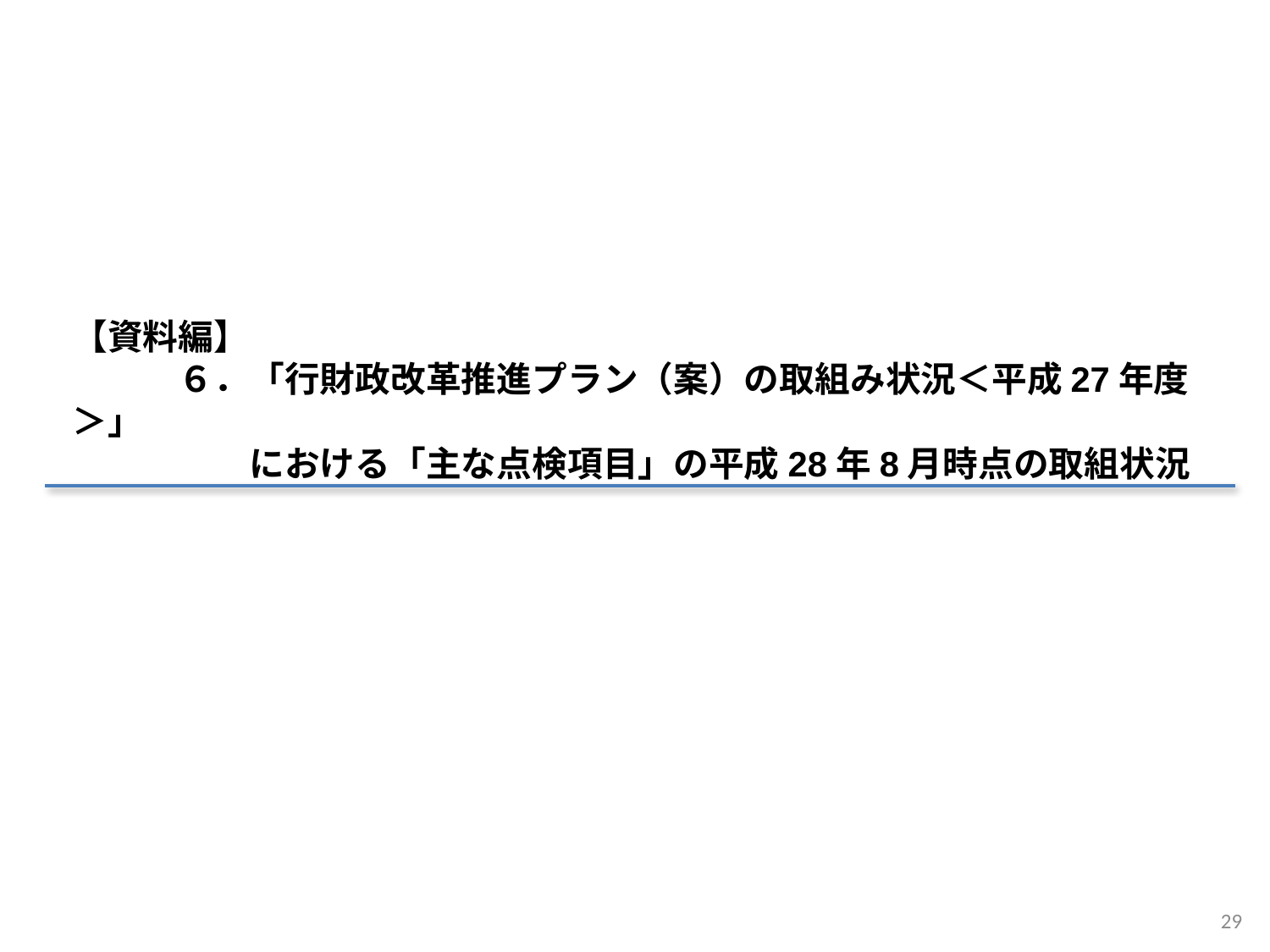

【資料編】
　　　６．「行財政改革推進プラン（案）の取組み状況＜平成27年度＞」
　　　　　における「主な点検項目」の平成28年8月時点の取組状況
29